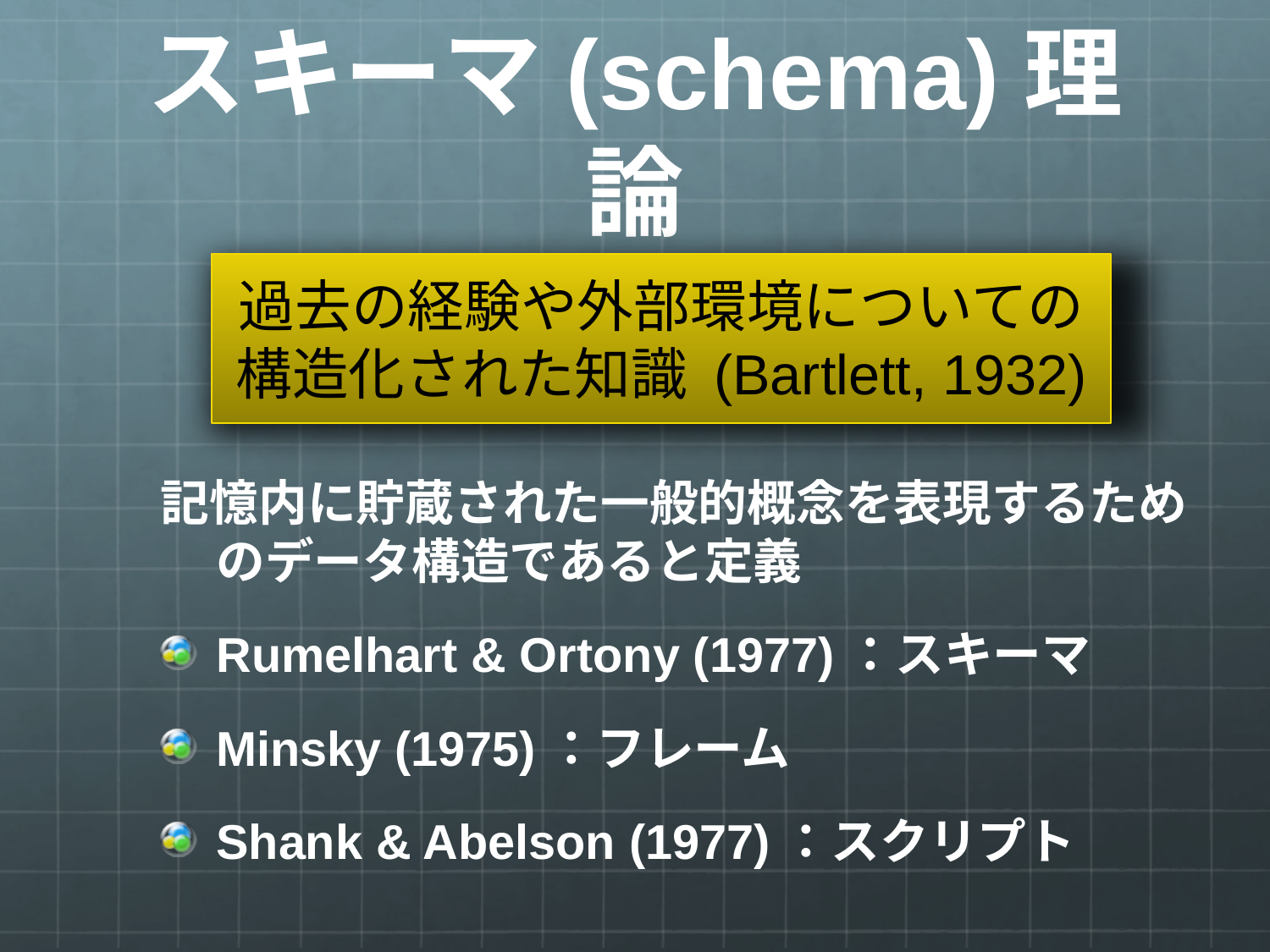

# スキーマ(schema)理論
過去の経験や外部環境についての構造化された知識 (Bartlett, 1932)
記憶内に貯蔵された一般的概念を表現するためのデータ構造であると定義
Rumelhart & Ortony (1977)：スキーマ
Minsky (1975)：フレーム
Shank & Abelson (1977)：スクリプト